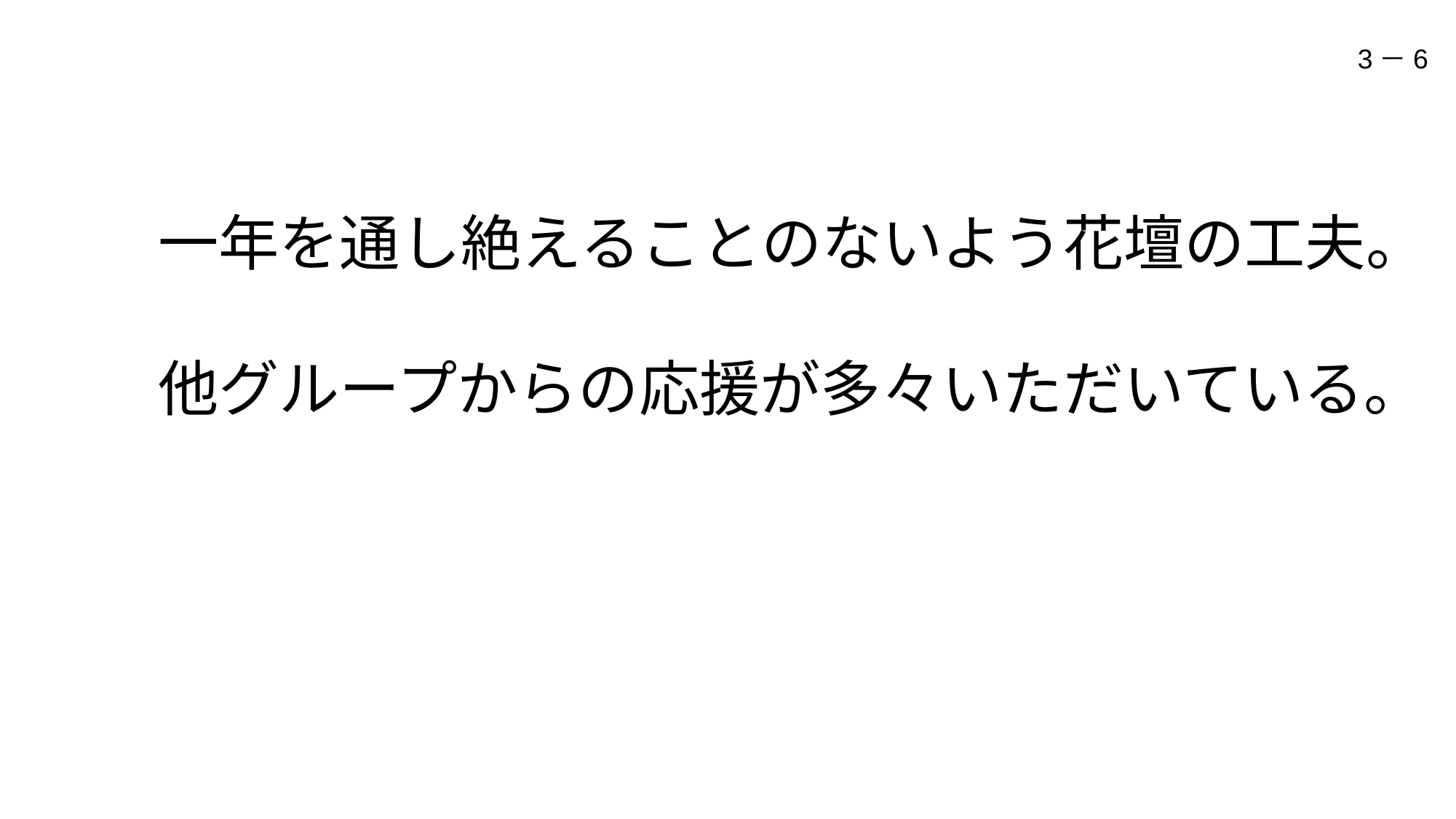

3－6
一年を通し絶えることのないよう花壇の工夫。

他グループからの応援が多々いただいている。